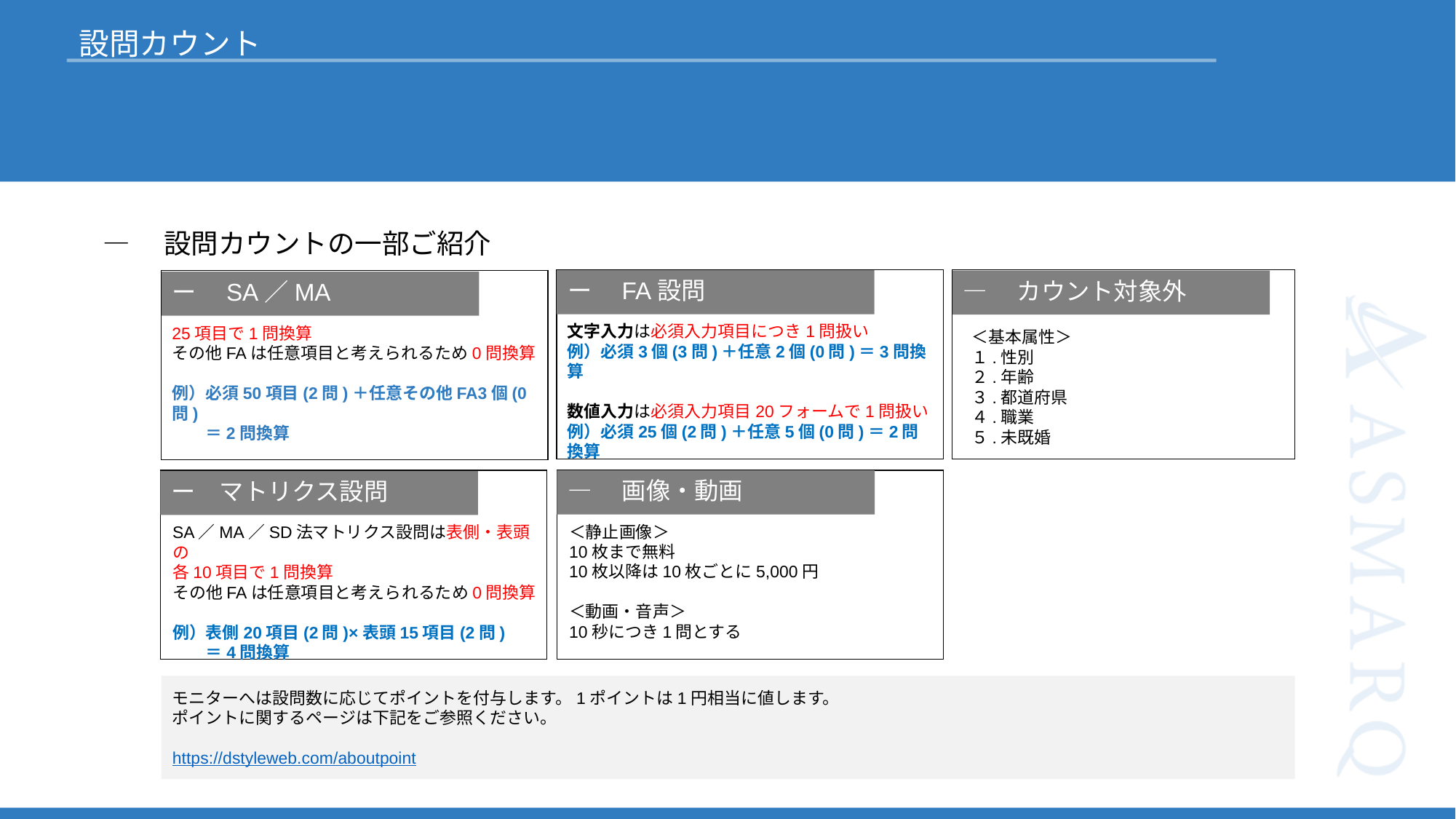

設問カウント

―　設問カウントの一部ご紹介

ー　FA設問

―　カウント対象外
ー　SA／MA
文字入力は必須入力項目につき1問扱い
例）必須3個(3問)＋任意2個(0問)＝3問換算

数値入力は必須入力項目20フォームで1問扱い
例）必須25個(2問)＋任意5個(0問)＝2問換算
25項目で1問換算
その他FAは任意項目と考えられるため0問換算

例）必須50項目(2問)＋任意その他FA3個(0問)
　　＝2問換算
＜基本属性＞
１.性別
２.年齢
３.都道府県
４.職業
５.未既婚

―　画像・動画
ー　マトリクス設問
＜静止画像＞
10枚まで無料
10枚以降は10枚ごとに5,000円

＜動画・音声＞
10秒につき1問とする
SA／MA／SD法マトリクス設問は表側・表頭の
各10項目で1問換算
その他FAは任意項目と考えられるため0問換算

例）表側20項目(2問)×表頭15項目(2問)
　　＝4問換算

モニターへは設問数に応じてポイントを付与します。1ポイントは1円相当に値します。
ポイントに関するページは下記をご参照ください。

https://dstyleweb.com/aboutpoint